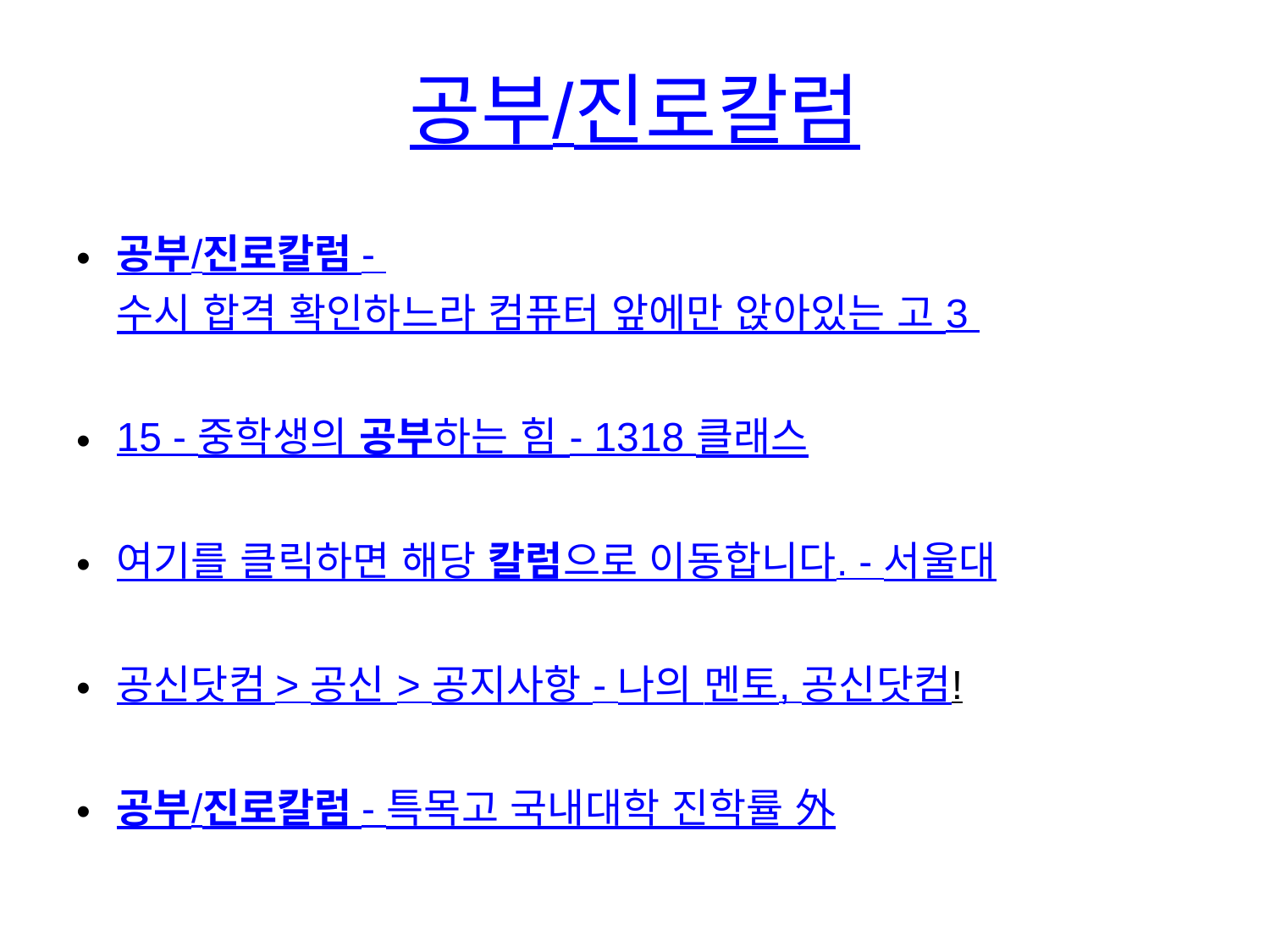

# 공부/진로칼럼
공부/진로칼럼 - 수시 합격 확인하느라 컴퓨터 앞에만 앉아있는 고 3

15 - 중학생의 공부하는 힘 - 1318 클래스

여기를 클릭하면 해당 칼럼으로 이동합니다. - 서울대

공신닷컴 > 공신 > 공지사항 - 나의 멘토, 공신닷컴!

공부/진로칼럼 - 특목고 국내대학 진학률 外